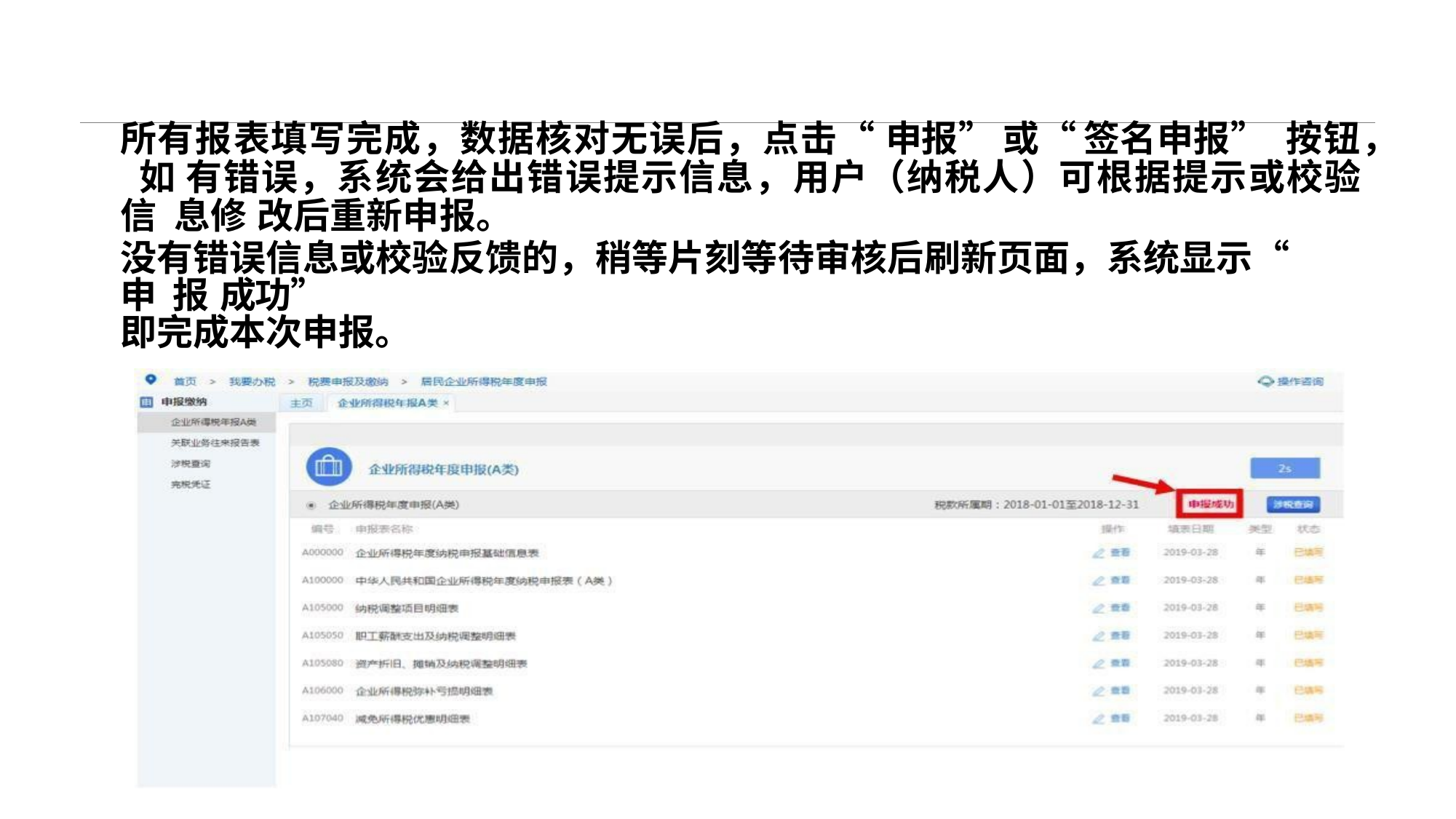

所有报表填写完成，数据核对无误后，点击“ 申报” 或“ 签名申报” 按钮，  如 有错误，系统会给出错误提示信息，用户（纳税人）可根据提示或校验信  息修 改后重新申报。
没有错误信息或校验反馈的，稍等片刻等待审核后刷新页面，系统显示“	申  报 成功”	即完成本次申报。